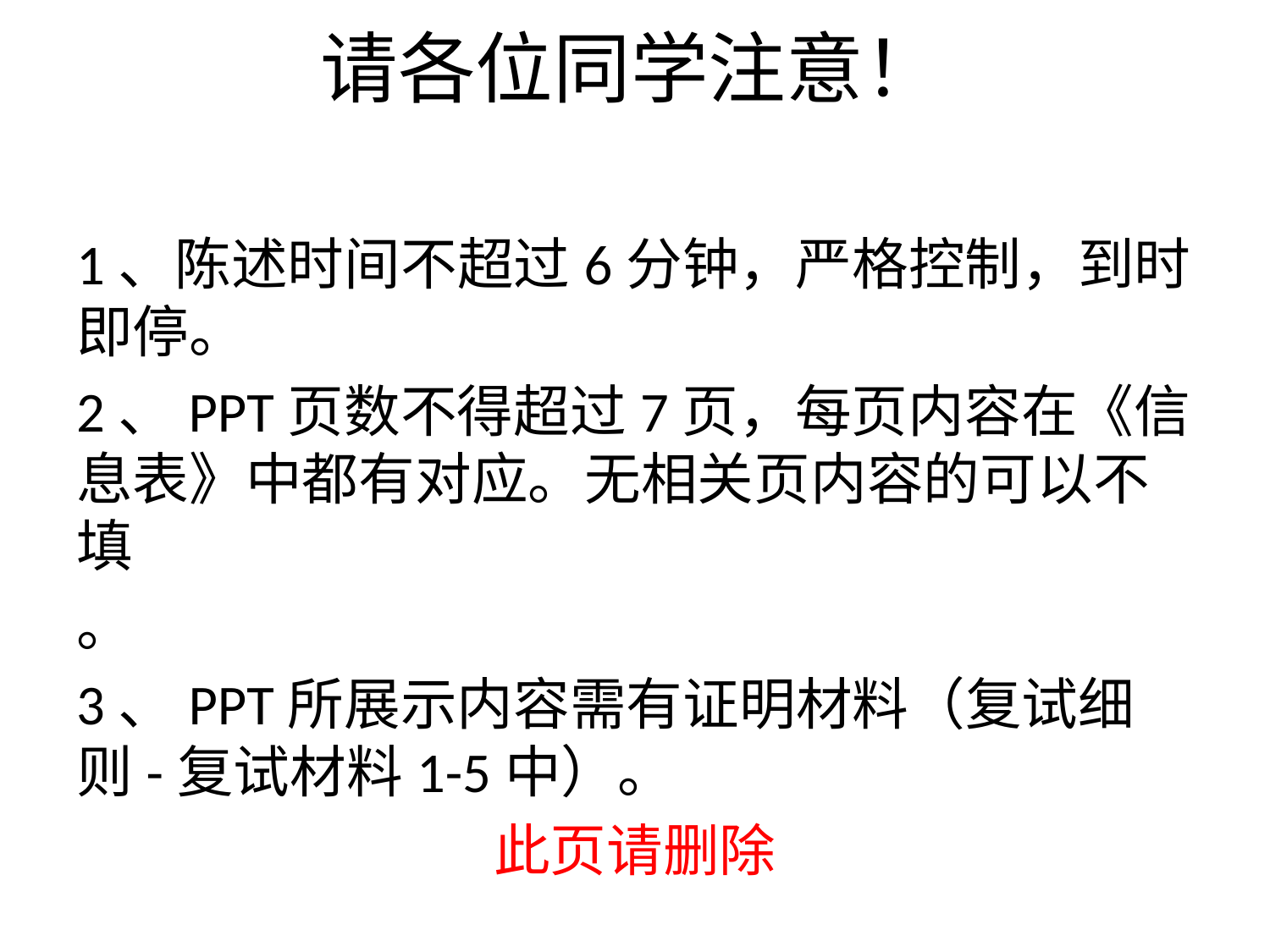

# 请各位同学注意！
1、陈述时间不超过6分钟，严格控制，到时即停。
2、PPT页数不得超过7页，每页内容在《信息表》中都有对应。无相关页内容的可以不填
。
3、PPT所展示内容需有证明材料（复试细则-复试材料1-5中）。
此页请删除